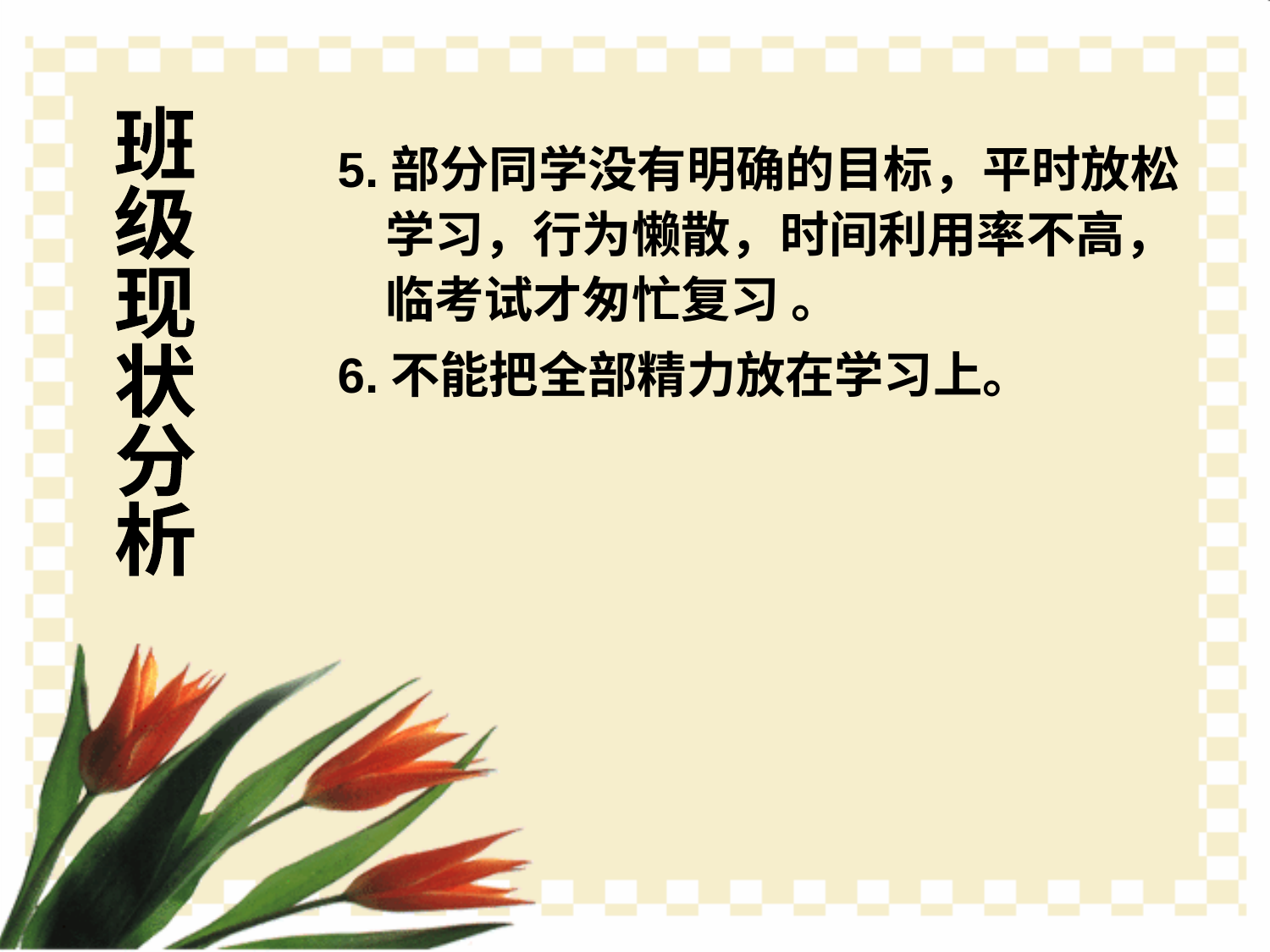

班
级
现
状
分
析
5.部分同学没有明确的目标，平时放松学习，行为懒散，时间利用率不高，临考试才匆忙复习 。
6.不能把全部精力放在学习上。